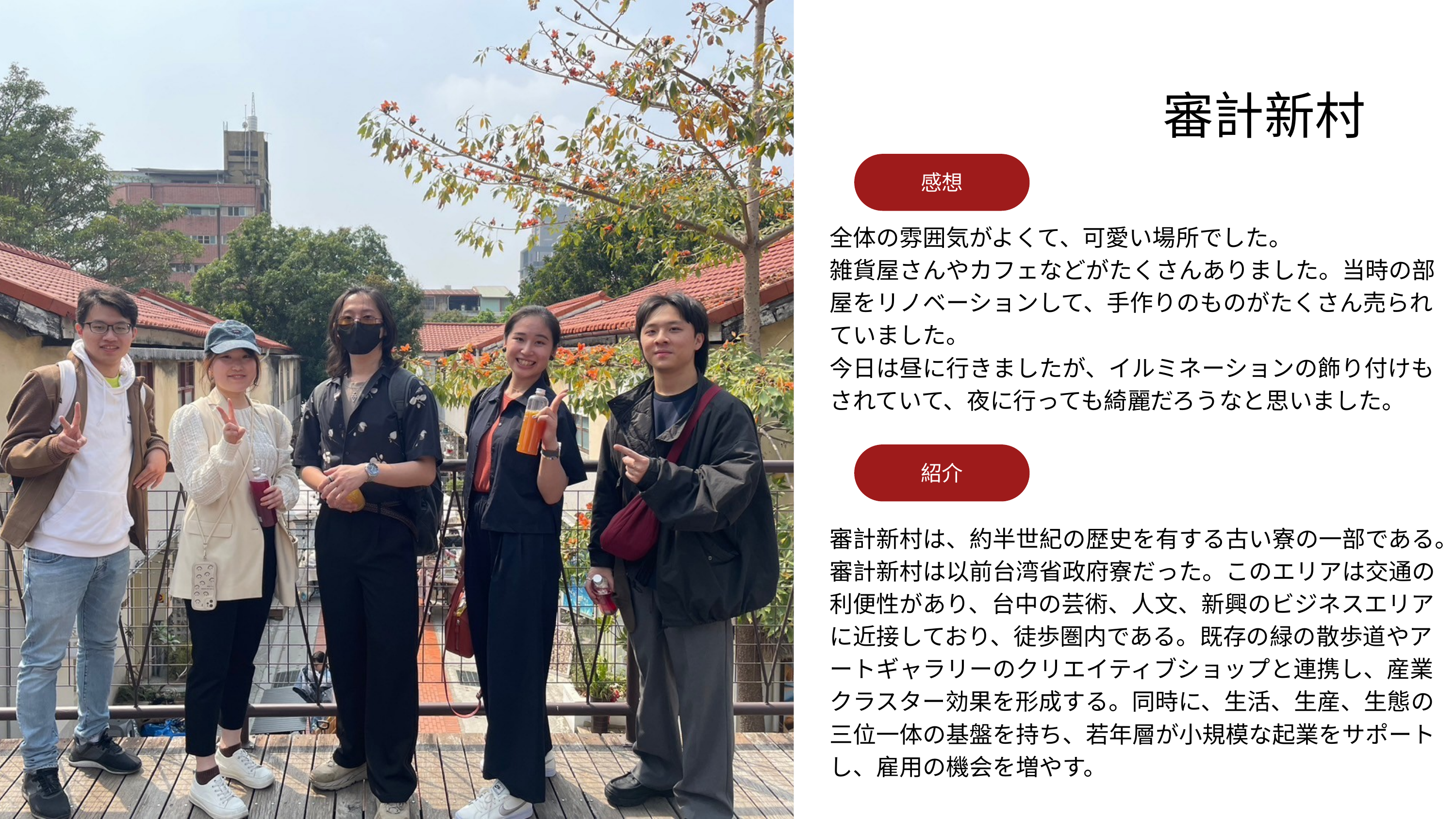

審計新村

感想
全体の雰囲気がよくて、可愛い場所でした。
雑貨屋さんやカフェなどがたくさんありました。当時の部屋をリノベーションして、手作りのものがたくさん売られていました。
今日は昼に行きましたが、イルミネーションの飾り付けもされていて、夜に行っても綺麗だろうなと思いました。

紹介
審計新村は、約半世紀の歴史を有する古い寮の一部である。審計新村は以前台湾省政府寮だった。このエリアは交通の利便性があり、台中の芸術、人文、新興のビジネスエリアに近接しており、徒歩圏内である。既存の緑の散歩道やアートギャラリーのクリエイティブショップと連携し、産業クラスター効果を形成する。同時に、生活、生産、生態の三位一体の基盤を持ち、若年層が小規模な起業をサポートし、雇用の機会を増やす。